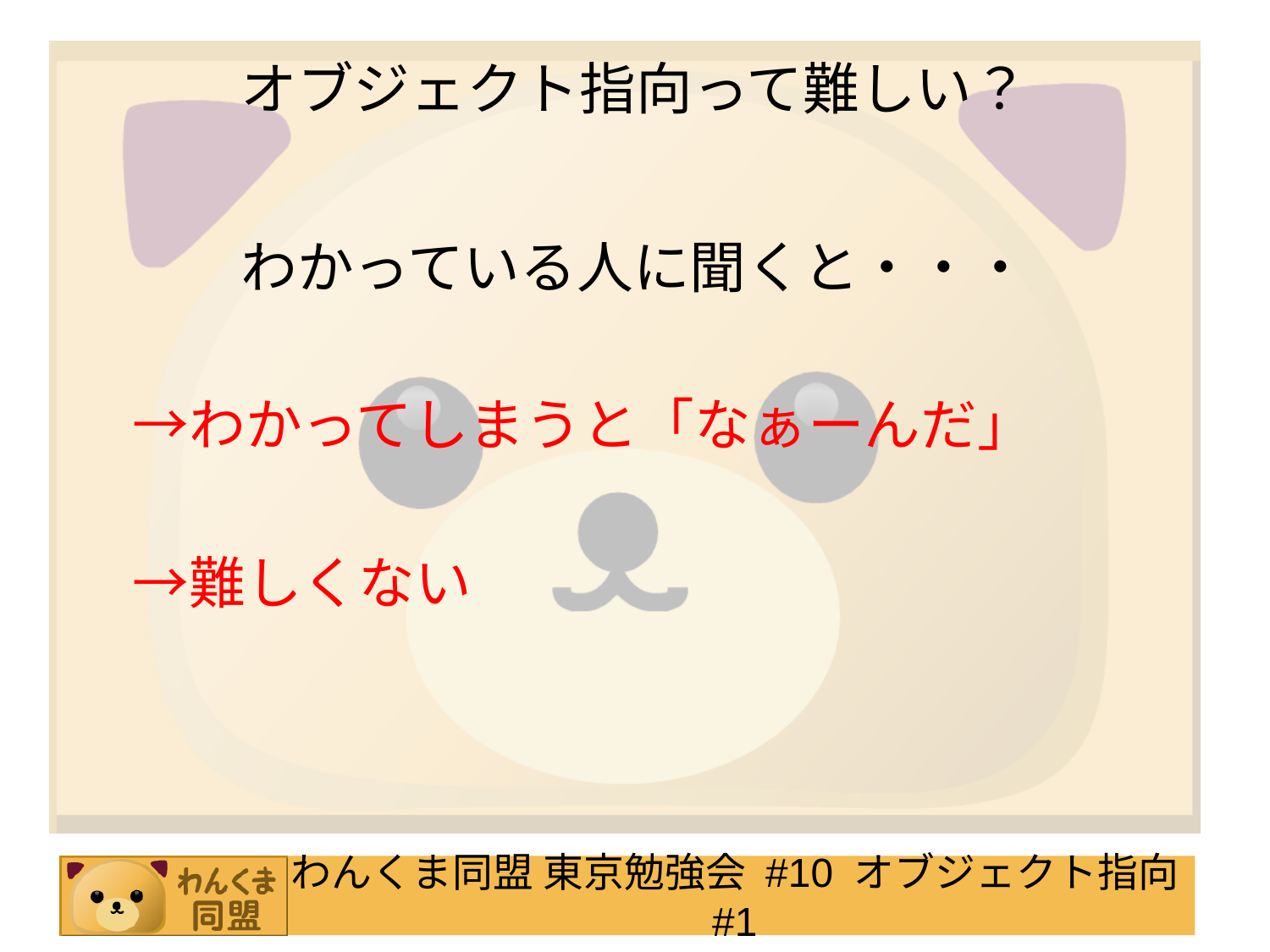

# オブジェクト指向って難しい？

わかっている人に聞くと・・・

　→わかってしまうと「なぁーんだ」

　→難しくない